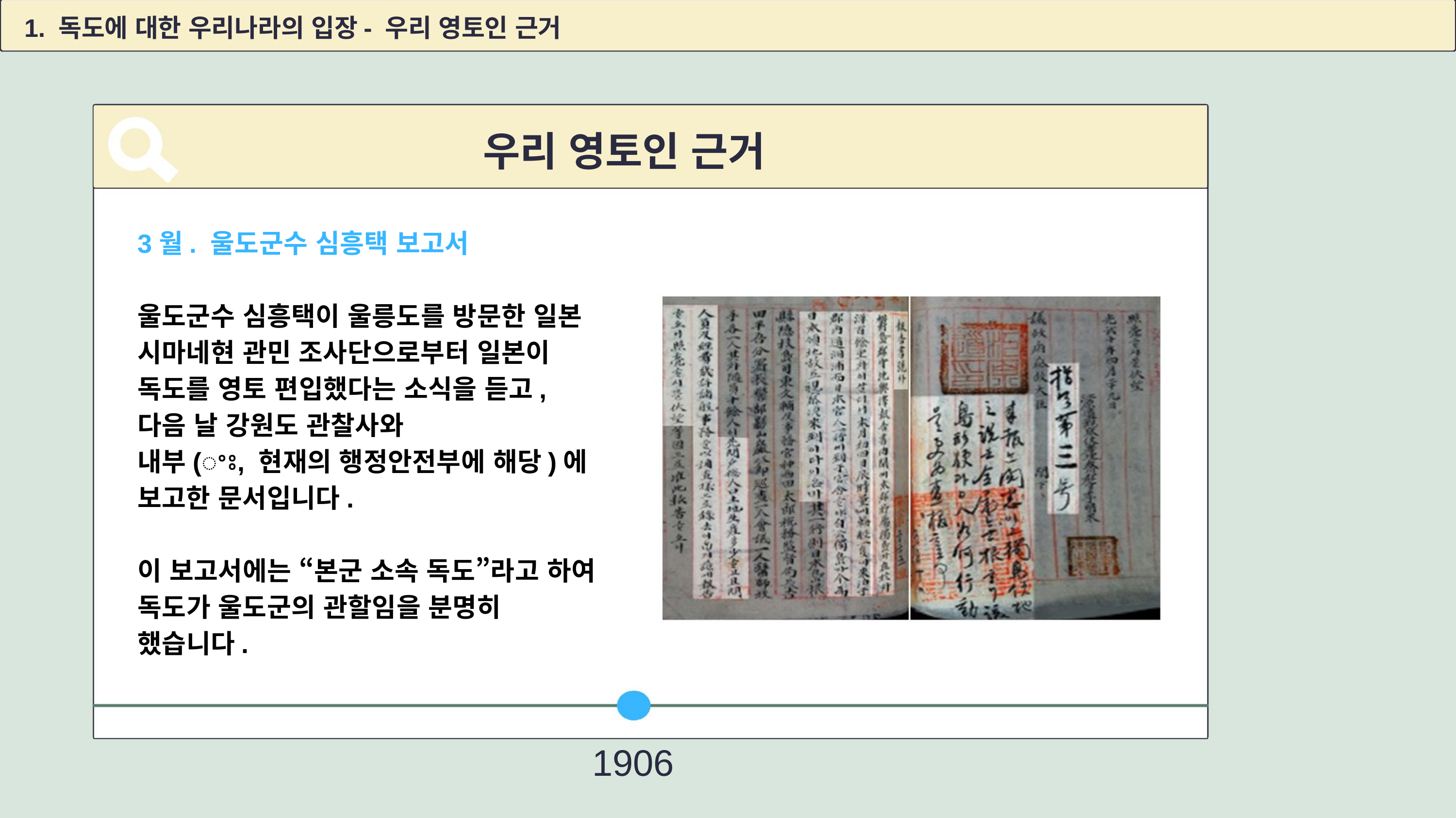

1. 독도에 대한 우리나라의 입장- 우리 영토인 근거
우리 영토인 근거
3월. 울도군수 심흥택 보고서
울도군수 심흥택이 울릉도를 방문한 일본
시마네현 관민 조사단으로부터 일본이
독도를 영토 편입했다는 소식을 듣고,
다음 날 강원도 관찰사와
내부(ꢀꢁ, 현재의 행정안전부에 해당)에
보고한 문서입니다.
이 보고서에는 “본군 소속 독도”라고 하여
독도가 울도군의 관할임을 분명히
했습니다.
1906